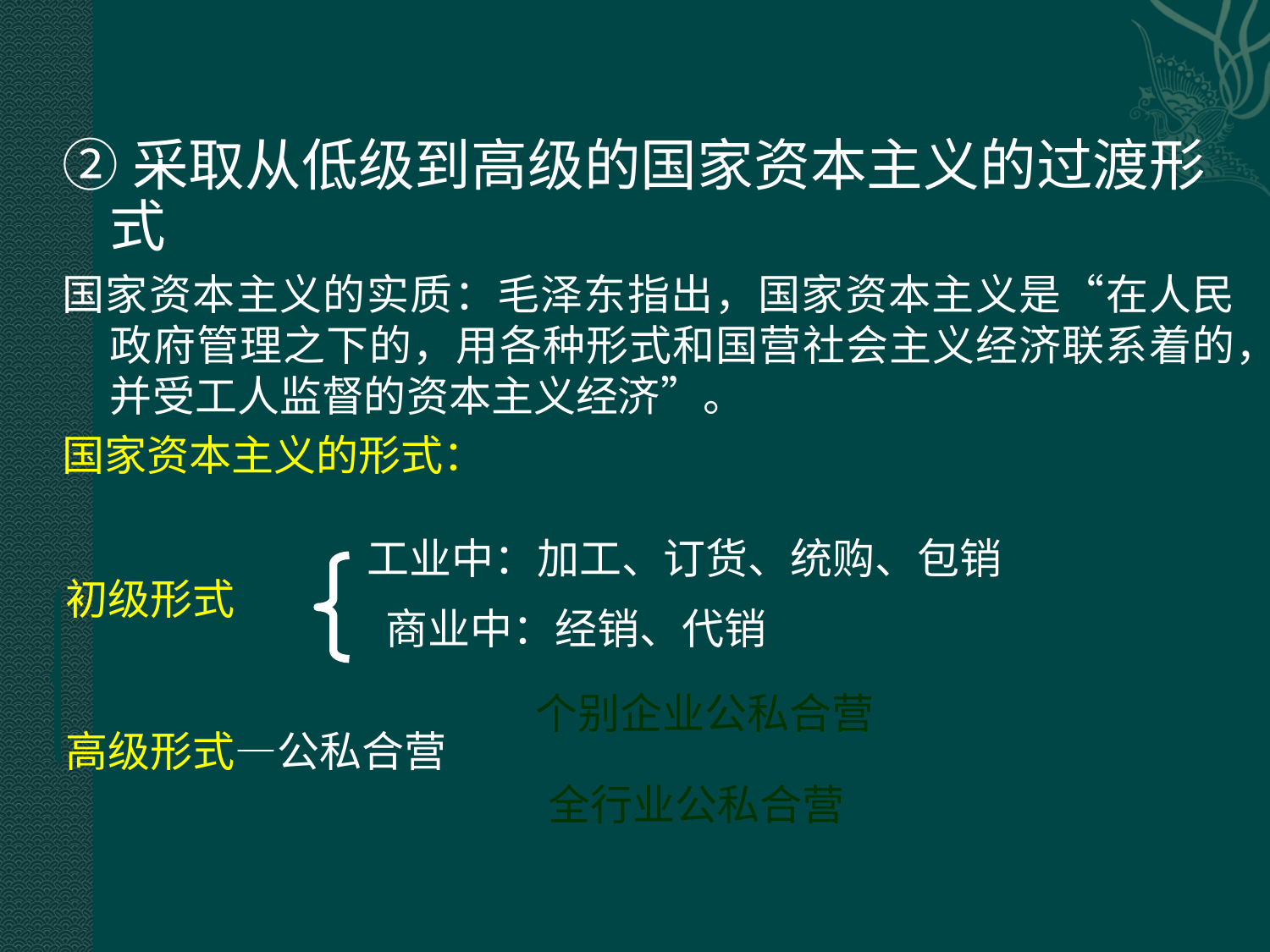

②采取从低级到高级的国家资本主义的过渡形式
国家资本主义的实质：毛泽东指出，国家资本主义是“在人民政府管理之下的，用各种形式和国营社会主义经济联系着的，并受工人监督的资本主义经济”。
国家资本主义的形式：

工业中：加工、订货、统购、包销

初级形式

     商业中：经销、代销
个别企业公私合营

高级形式—公私合营
全行业公私合营